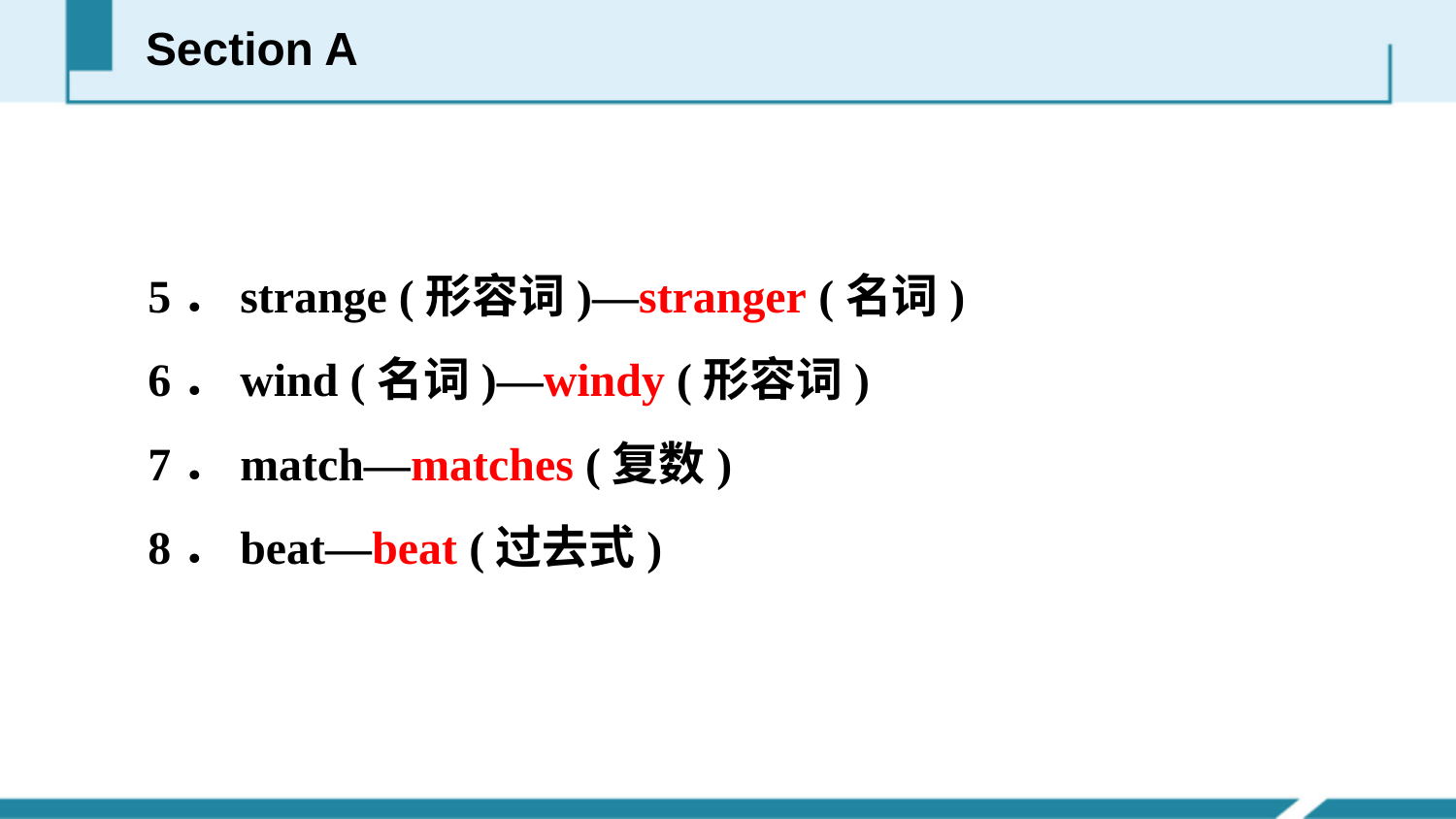

Section A
5．strange (形容词)—stranger (名词)
6．wind (名词)—windy (形容词)
7．match—matches (复数)
8．beat—beat (过去式)